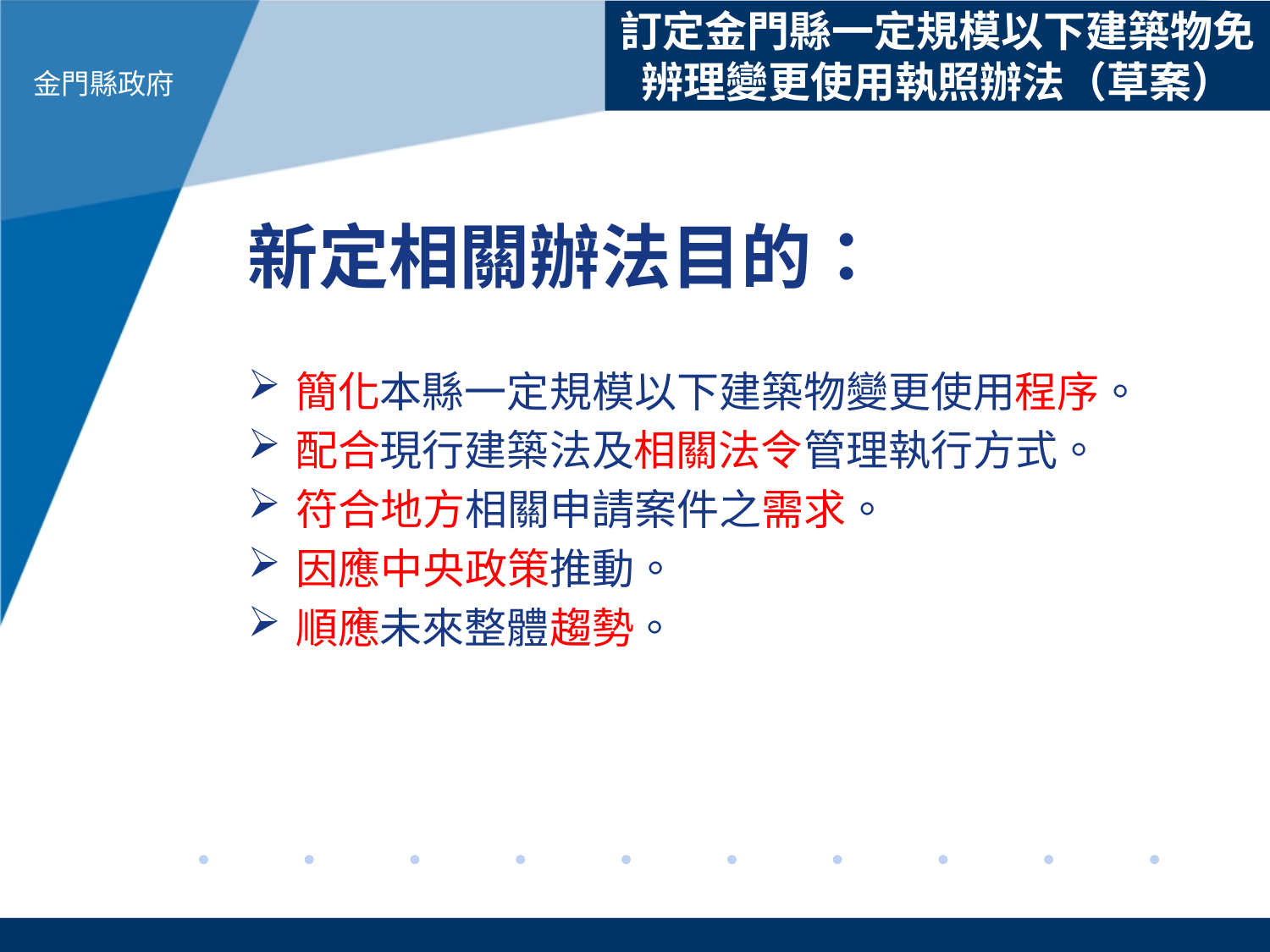

訂定金門縣一定規模以下建築物免辨理變更使用執照辦法（草案）
新定相關辦法目的：

簡化本縣一定規模以下建築物變更使用程序。
配合現行建築法及相關法令管理執行方式。
符合地方相關申請案件之需求。
因應中央政策推動。
順應未來整體趨勢。